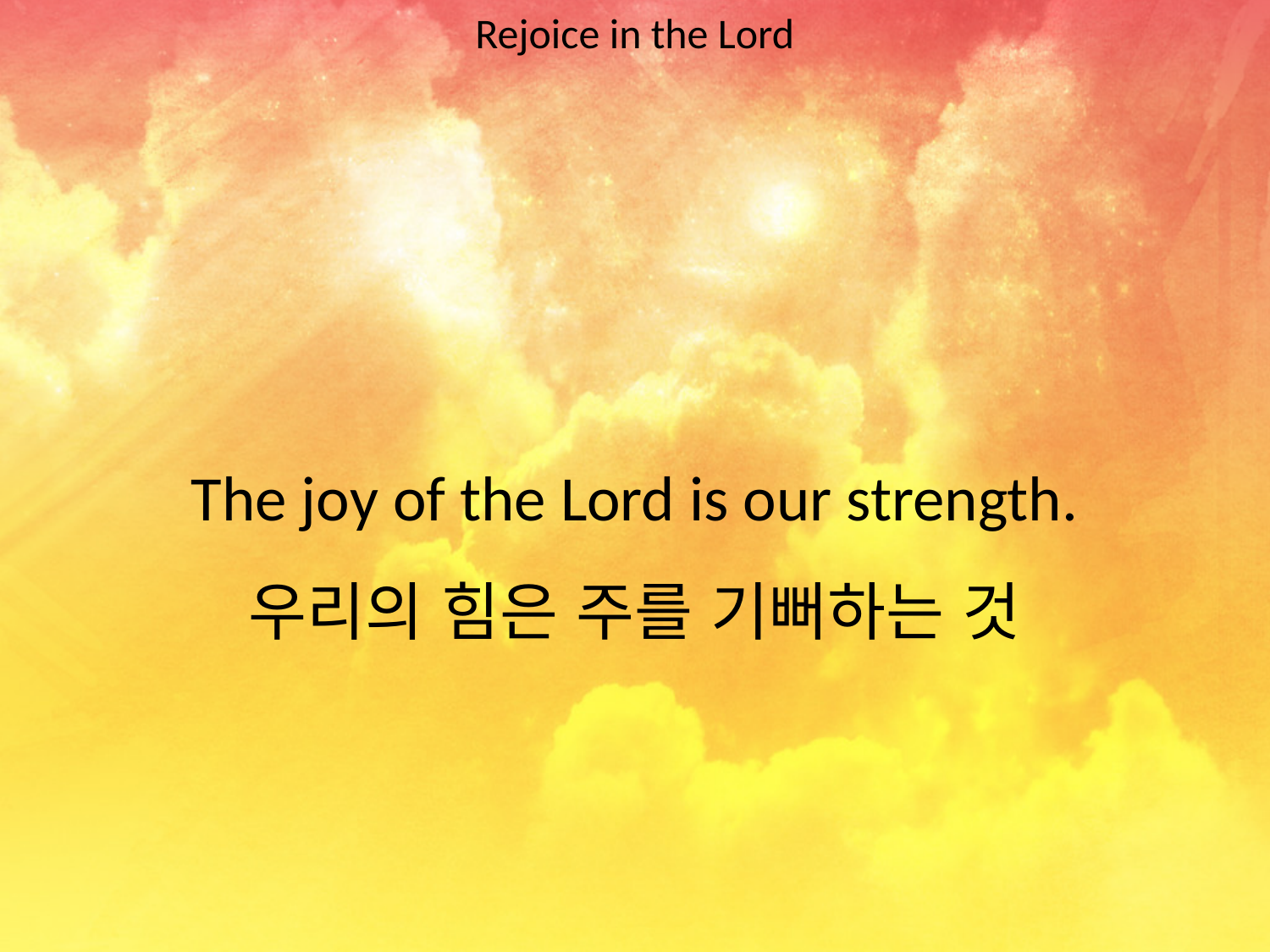

Rejoice in the Lord
#
The joy of the Lord is our strength.
우리의 힘은 주를 기뻐하는 것